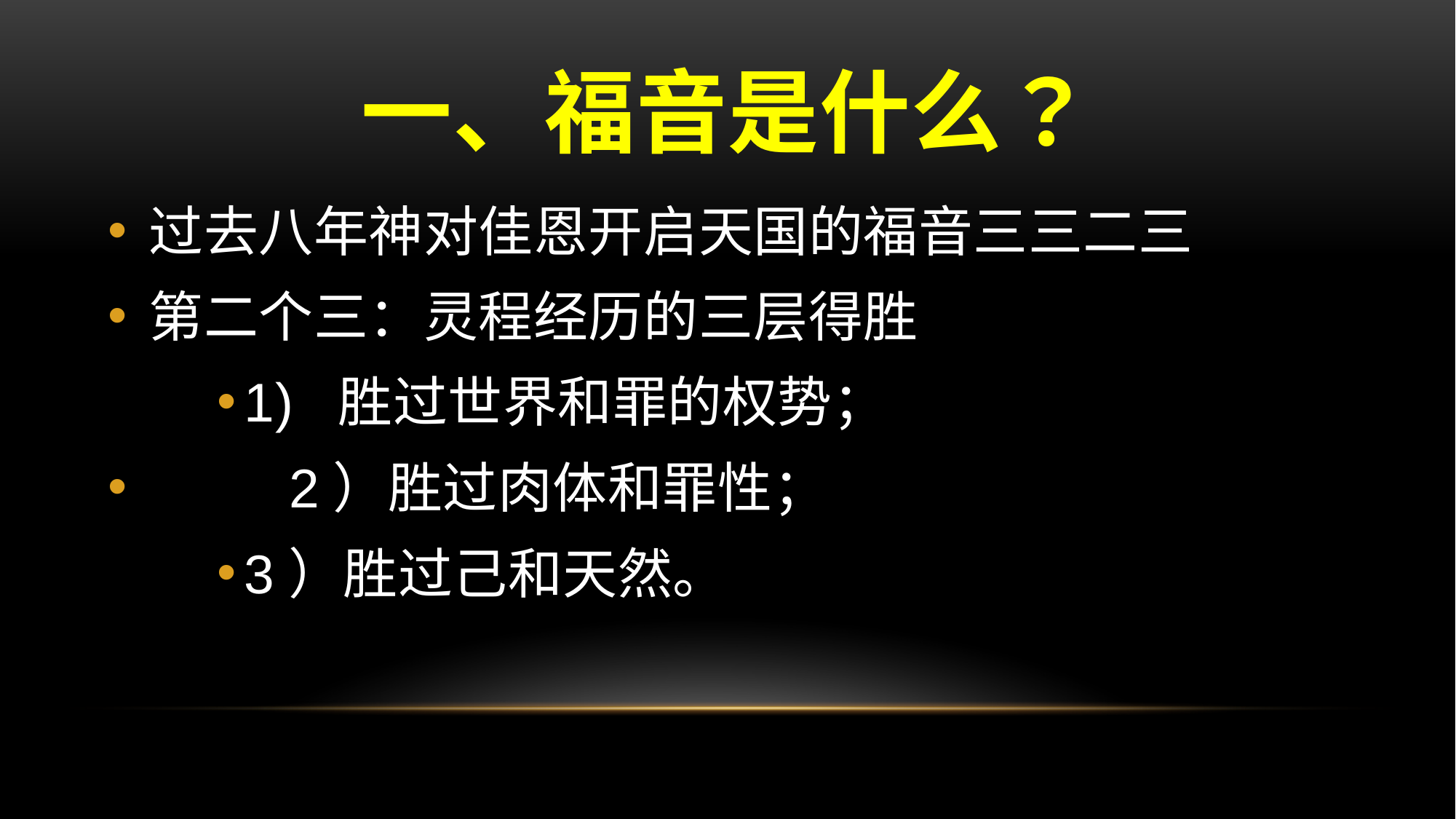

# 一、福音是什么？
过去八年神对佳恩开启天国的福音三三二三
第二个三：灵程经历的三层得胜
1)  胜过世界和罪的权势；
 	  2）胜过肉体和罪性；
3）胜过己和天然。